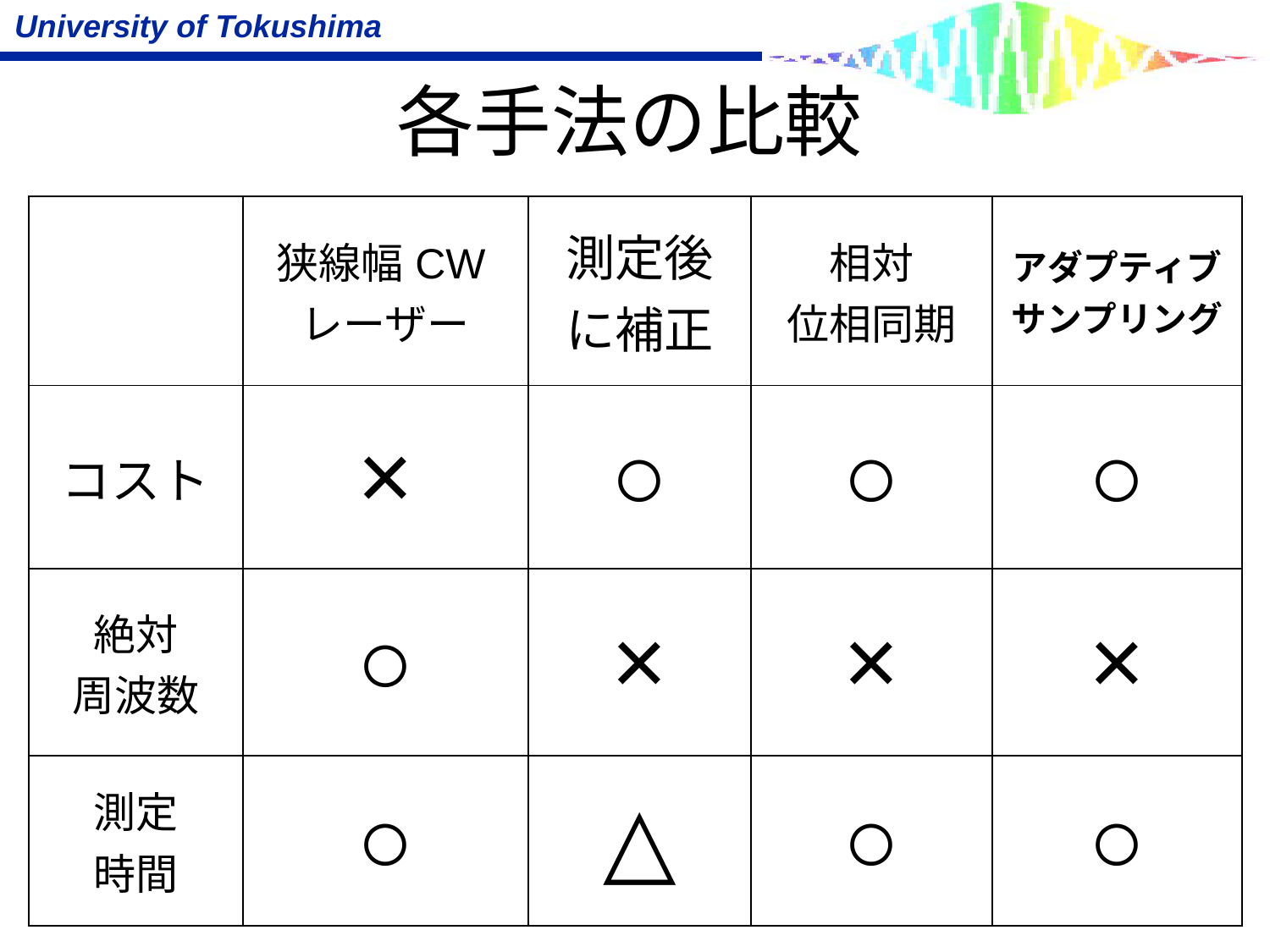

# 各手法の比較
|  | 狭線幅CWレーザー | 測定後に補正 | 相対 位相同期 | アダプティブサンプリング |
| --- | --- | --- | --- | --- |
| コスト | × | ○ | ○ | ○ |
| 絶対 周波数 | ○ | × | × | × |
| 測定 時間 | ○ | △ | ○ | ○ |